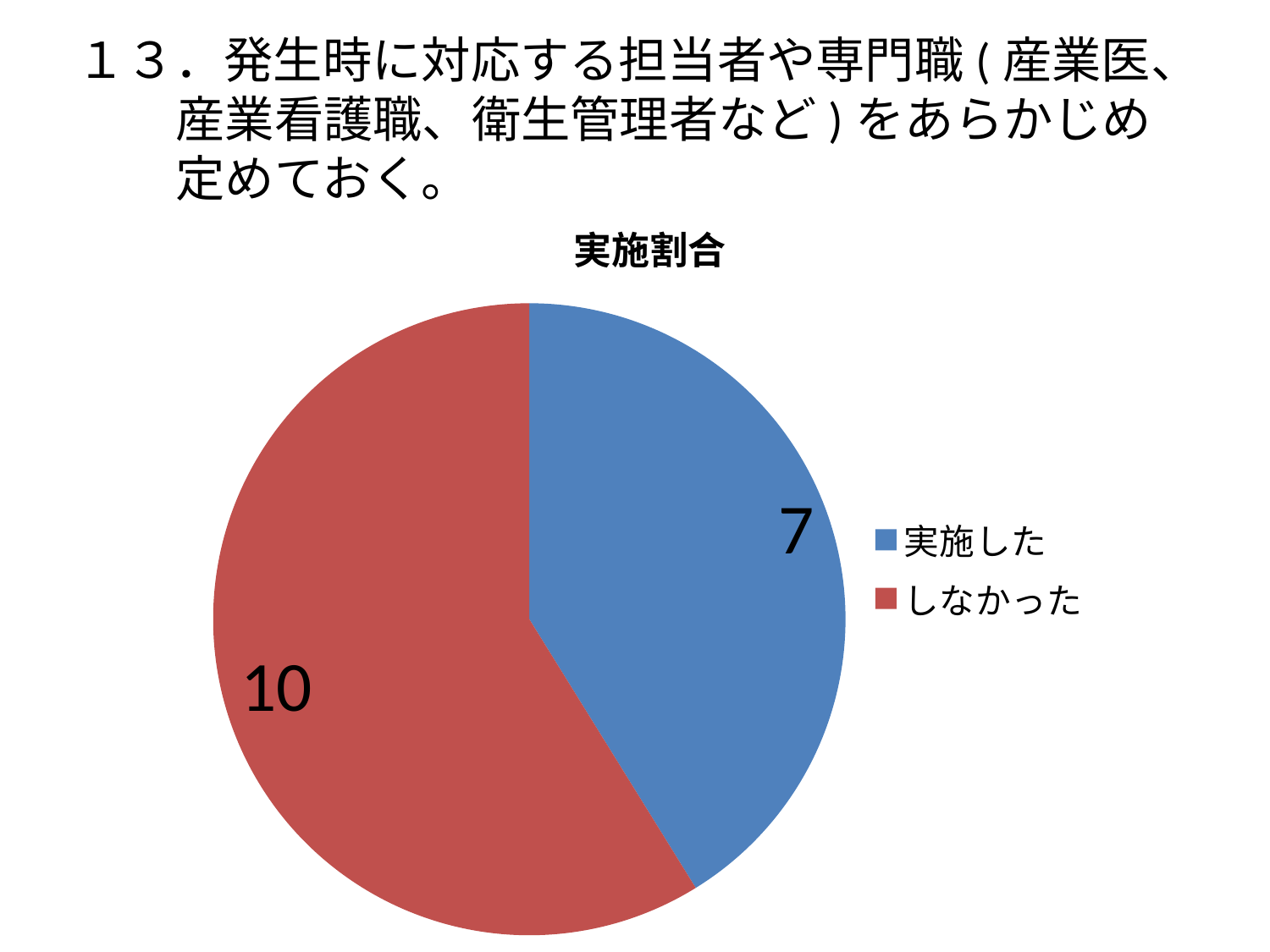

# １３．発生時に対応する担当者や専門職(産業医、産業看護職、衛生管理者など)をあらかじめ定めておく。

### Chart:

| Category | 実施割合 |
|---|---|
| 実施した | 7.0 |
| しなかった | 10.0 |